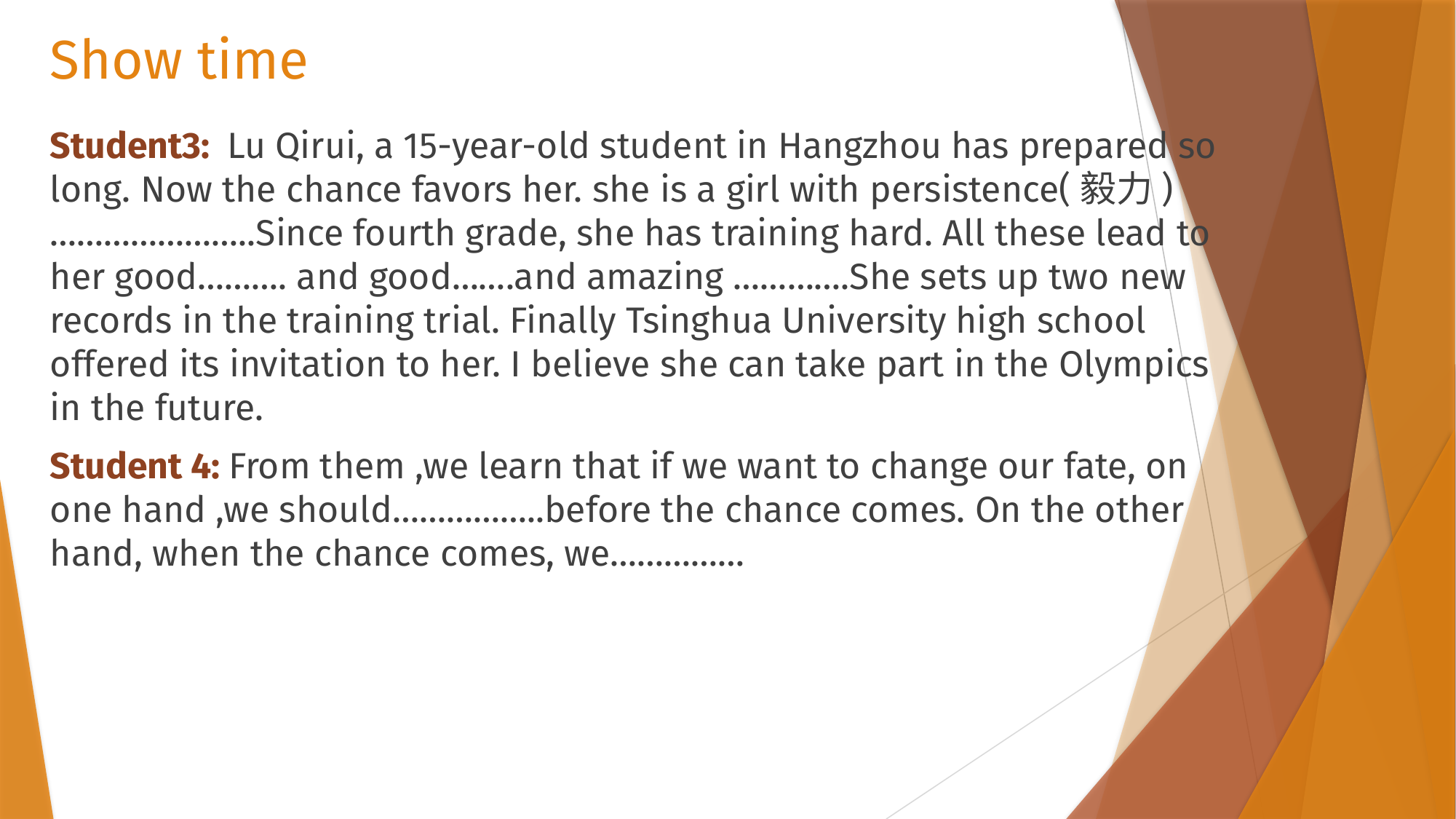

# Show time
Student3:  Lu Qirui, a 15-year-old student in Hangzhou has prepared so long. Now the chance favors her. she is a girl with persistence(毅力)…………………..Since fourth grade, she has training hard. All these lead to her good………. and good…….and amazing ………….She sets up two new records in the training trial. Finally Tsinghua University high school offered its invitation to her. I believe she can take part in the Olympics in the future.
Student 4: From them ,we learn that if we want to change our fate, on one hand ,we should……………..before the chance comes. On the other hand, when the chance comes, we……………